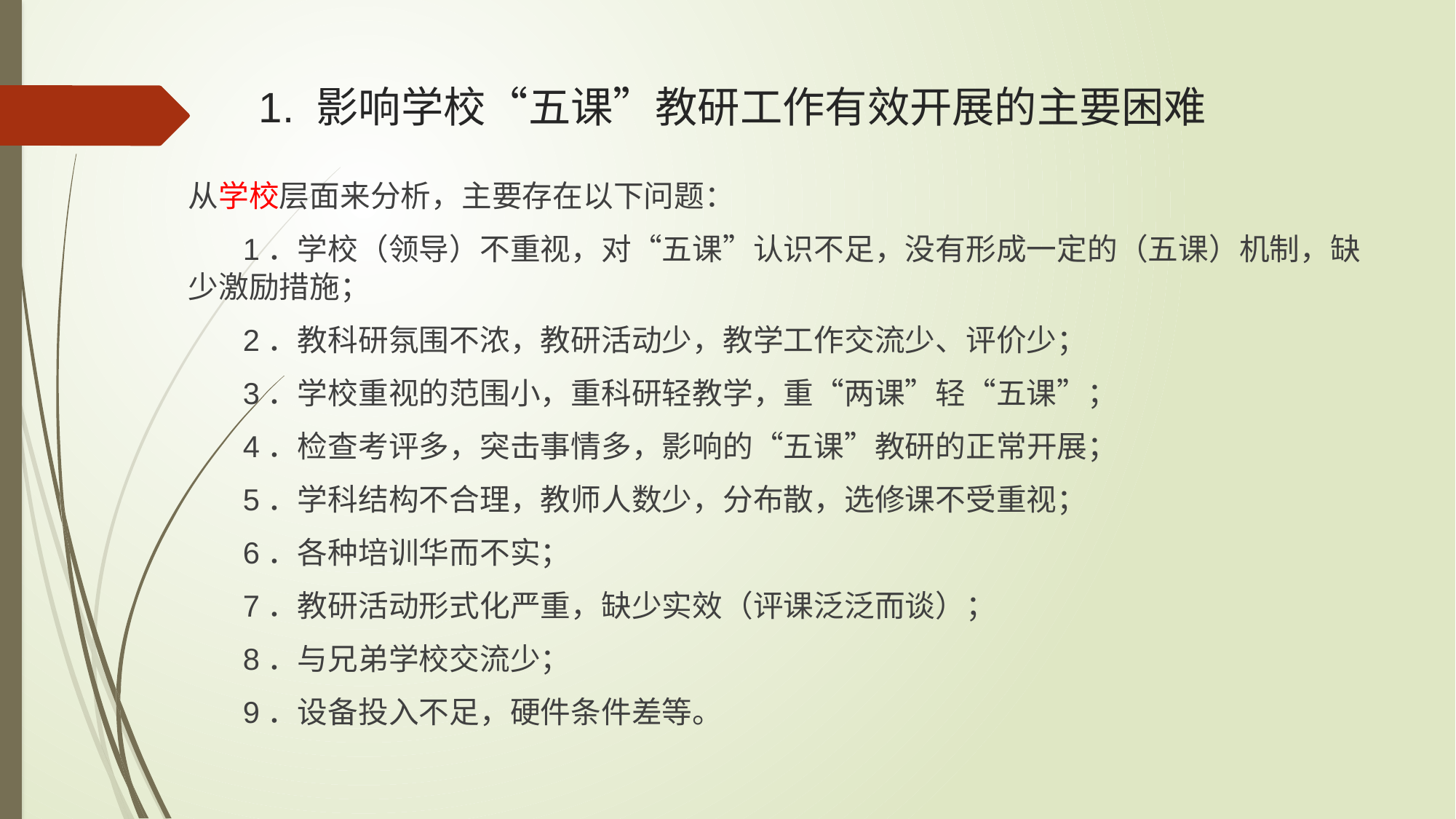

# 1. 影响学校“五课”教研工作有效开展的主要困难
从学校层面来分析，主要存在以下问题：
1．学校（领导）不重视，对“五课”认识不足，没有形成一定的（五课）机制，缺少激励措施；
2．教科研氛围不浓，教研活动少，教学工作交流少、评价少；
3．学校重视的范围小，重科研轻教学，重“两课”轻“五课”；
4．检查考评多，突击事情多，影响的“五课”教研的正常开展；
5．学科结构不合理，教师人数少，分布散，选修课不受重视；
6．各种培训华而不实；
7．教研活动形式化严重，缺少实效（评课泛泛而谈）；
8．与兄弟学校交流少；
9．设备投入不足，硬件条件差等。